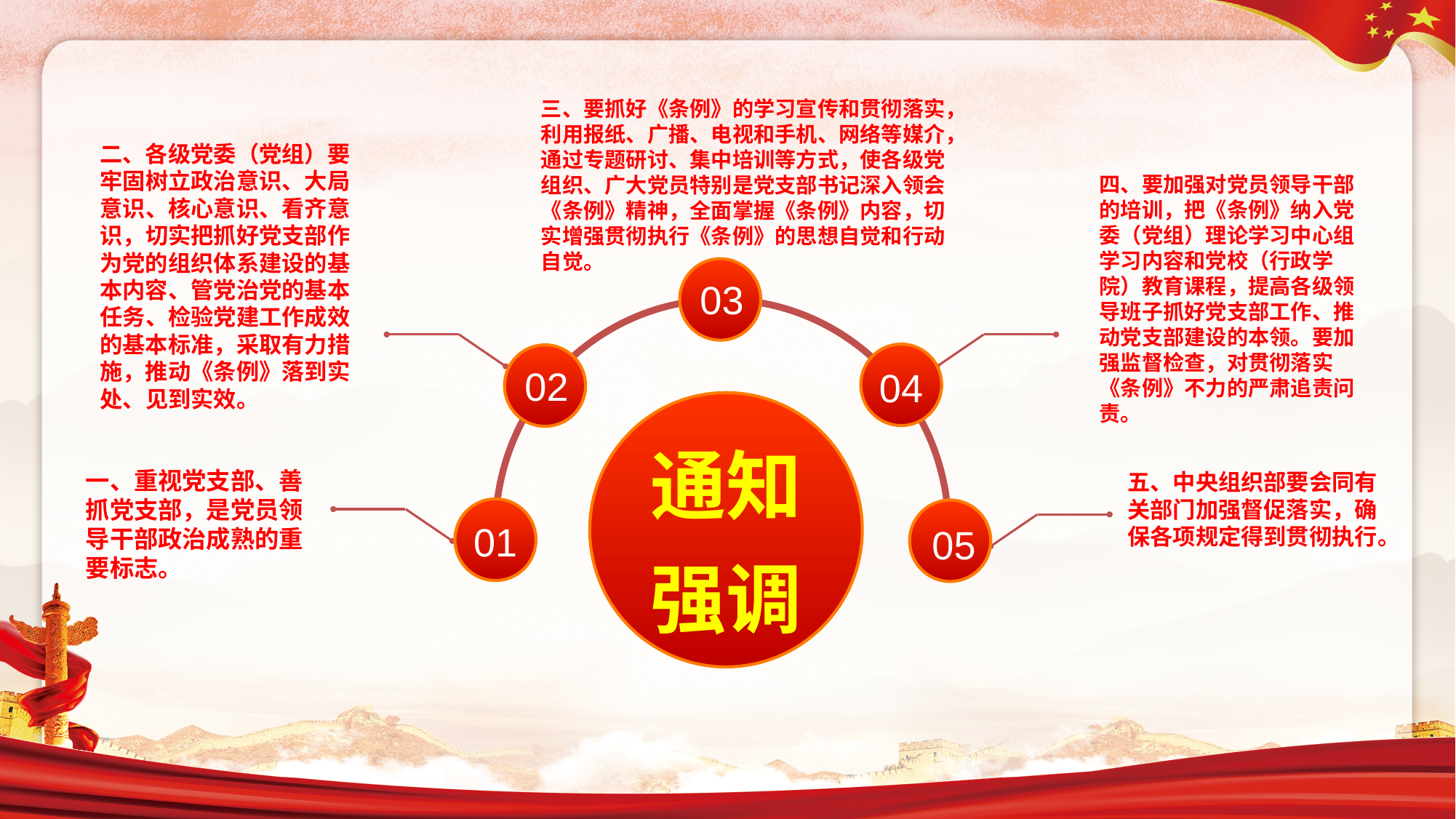

三、要抓好《条例》的学习宣传和贯彻落实，利用报纸、广播、电视和手机、网络等媒介，通过专题研讨、集中培训等方式，使各级党组织、广大党员特别是党支部书记深入领会《条例》精神，全面掌握《条例》内容，切实增强贯彻执行《条例》的思想自觉和行动自觉。
二、各级党委（党组）要牢固树立政治意识、大局意识、核心意识、看齐意识，切实把抓好党支部作为党的组织体系建设的基本内容、管党治党的基本任务、检验党建工作成效的基本标准，采取有力措施，推动《条例》落到实处、见到实效。
四、要加强对党员领导干部的培训，把《条例》纳入党委（党组）理论学习中心组学习内容和党校（行政学院）教育课程，提高各级领导班子抓好党支部工作、推动党支部建设的本领。要加强监督检查，对贯彻落实《条例》不力的严肃追责问责。

03

04

02

通知强调
一、重视党支部、善抓党支部，是党员领导干部政治成熟的重要标志。
五、中央组织部要会同有关部门加强督促落实，确保各项规定得到贯彻执行。

01

05